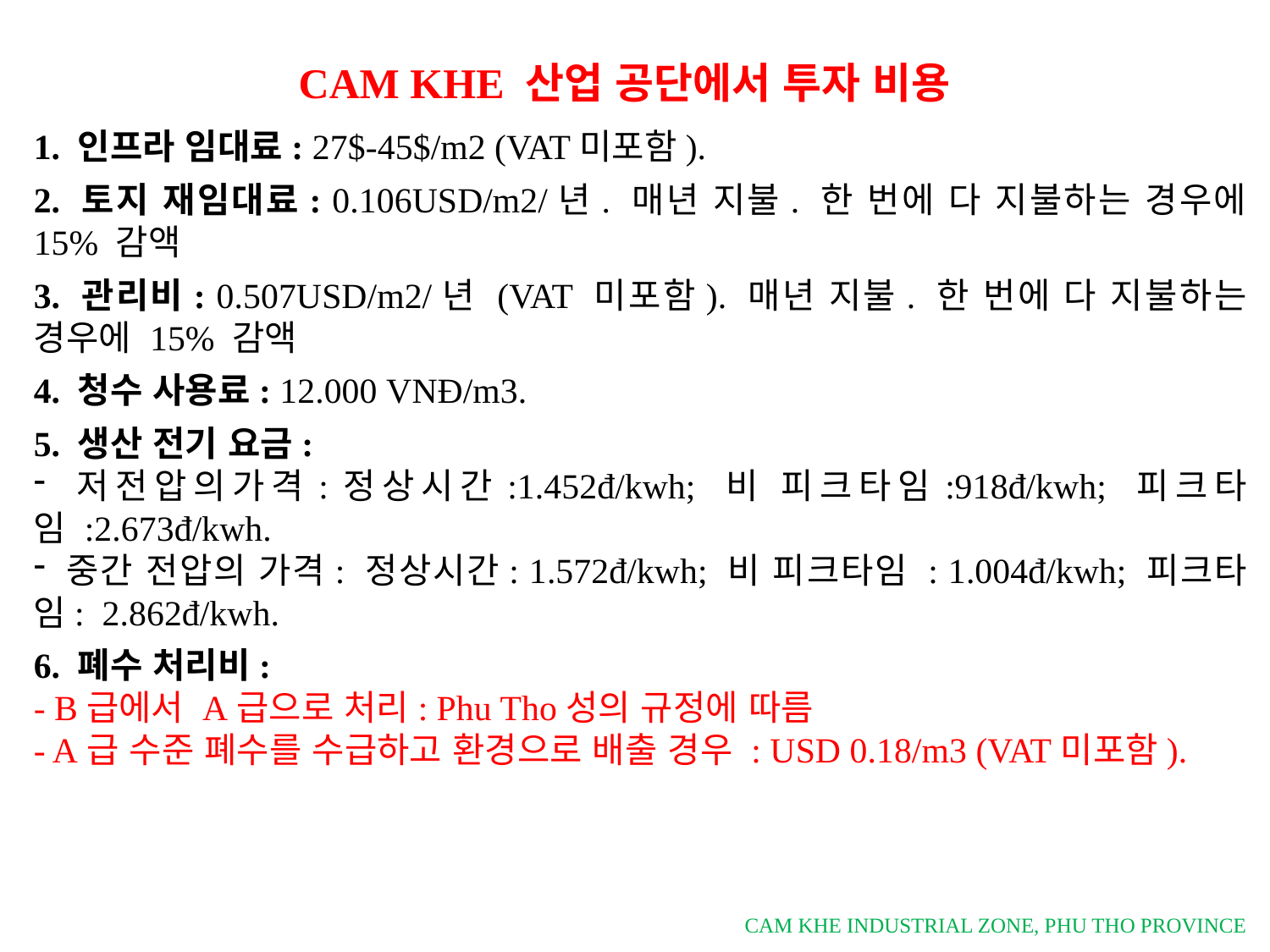

CAM KHE 산업 공단에서 투자 비용
1. 인프라 임대료: 27$-45$/m2 (VAT미포함).
2. 토지 재임대료: 0.106USD/m2/년. 매년 지불. 한 번에 다 지불하는 경우에 15% 감액
3. 관리비: 0.507USD/m2/년 (VAT 미포함). 매년 지불. 한 번에 다 지불하는 경우에 15% 감액
4. 청수 사용료: 12.000 VNĐ/m3.
5. 생산 전기 요금:
 저전압의가격:정상시간:1.452đ/kwh; 비 피크타임:918đ/kwh; 피크타임 :2.673đ/kwh.
 중간 전압의 가격: 정상시간: 1.572đ/kwh; 비 피크타임 : 1.004đ/kwh; 피크타임:  2.862đ/kwh.
6. 폐수 처리비:
- B급에서 A급으로 처리: Phu Tho성의 규정에 따름
- A급 수준 폐수를 수급하고 환경으로 배출 경우 : USD 0.18/m3 (VAT미포함).
CAM KHE INDUSTRIAL ZONE, PHU THO PROVINCE